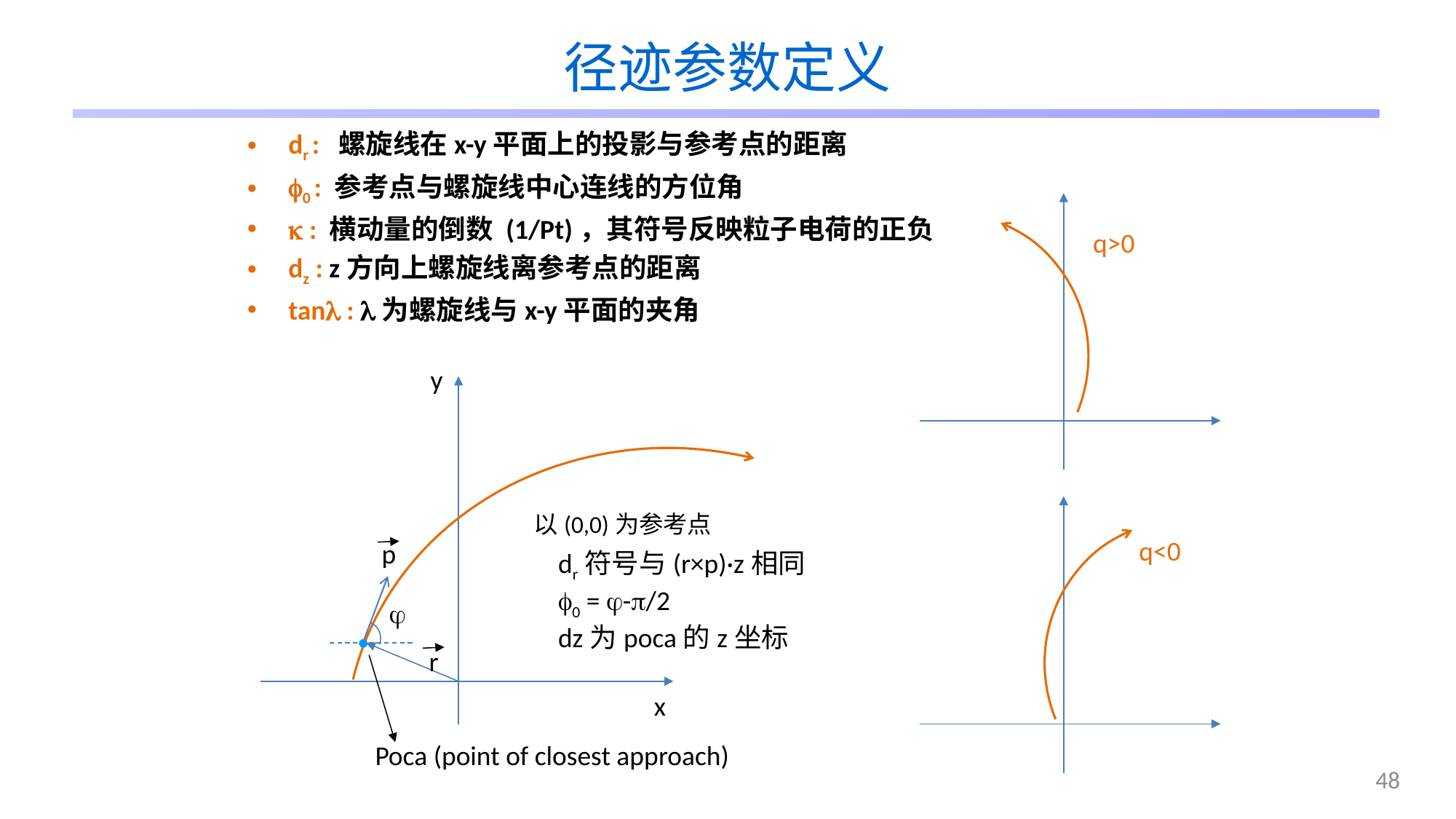

# 径迹参数定义
dr :  螺旋线在x-y平面上的投影与参考点的距离
φ0 : 参考点与螺旋线中心连线的方位角
κ : 横动量的倒数 (1/Pt)，其符号反映粒子电荷的正负
dz : z方向上螺旋线离参考点的距离
tanλ : λ为螺旋线与x-y平面的夹角

q>0
y

以(0,0)为参考点

q<0
p
dr符号与(r×p)·z相同
φ0 = ϕ-π/2
dz为poca的z坐标
ϕ

r
x
Poca (point of closest approach)
48